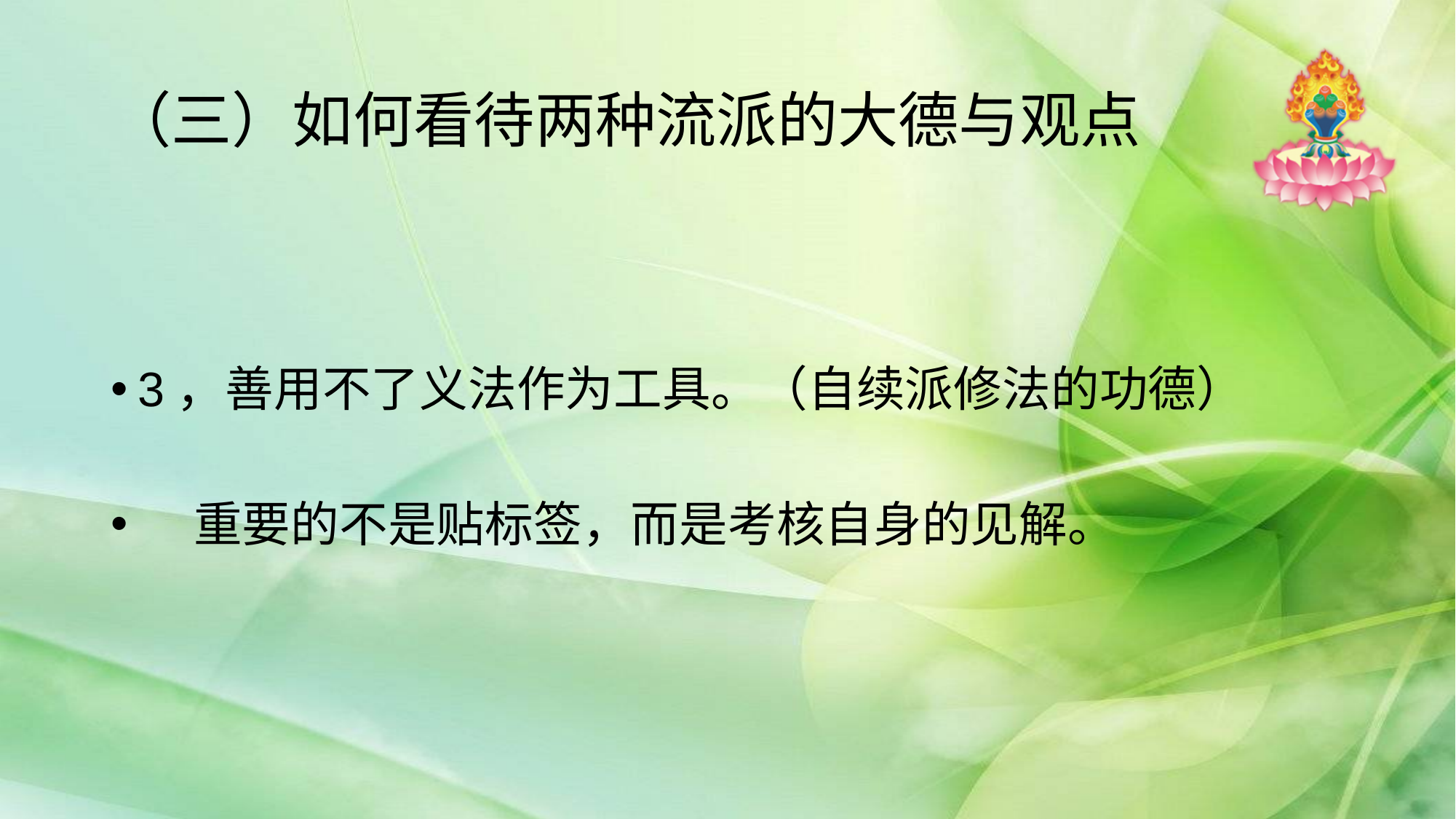

# （三）如何看待两种流派的大德与观点

3，善用不了义法作为工具。（自续派修法的功德）

    重要的不是贴标签，而是考核自身的见解。